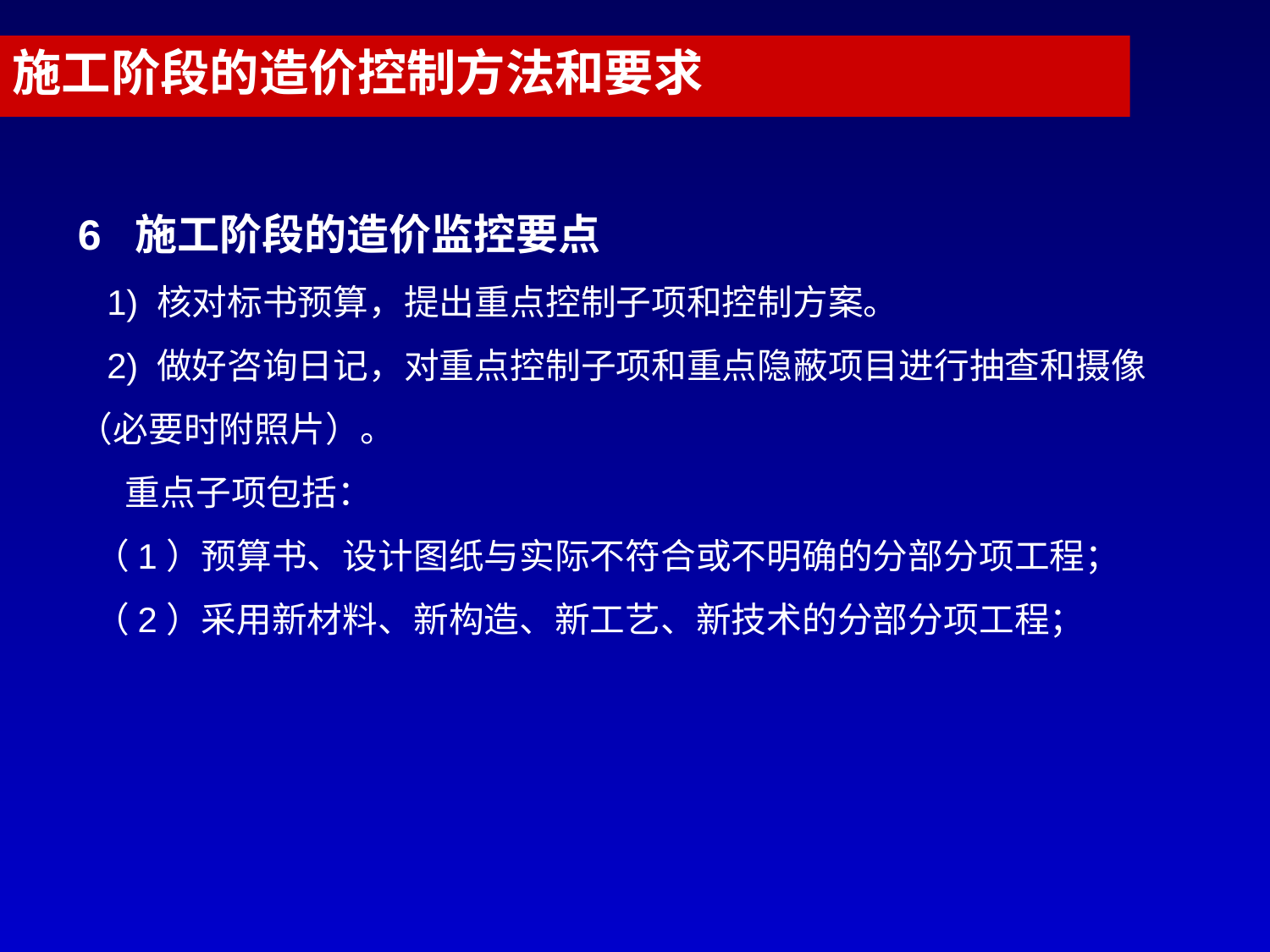

施工阶段的造价控制方法和要求
6  施工阶段的造价监控要点
   1) 核对标书预算，提出重点控制子项和控制方案。
   2) 做好咨询日记，对重点控制子项和重点隐蔽项目进行抽查和摄像（必要时附照片）。
     重点子项包括：
 （1）预算书、设计图纸与实际不符合或不明确的分部分项工程；
 （2）采用新材料、新构造、新工艺、新技术的分部分项工程；
113